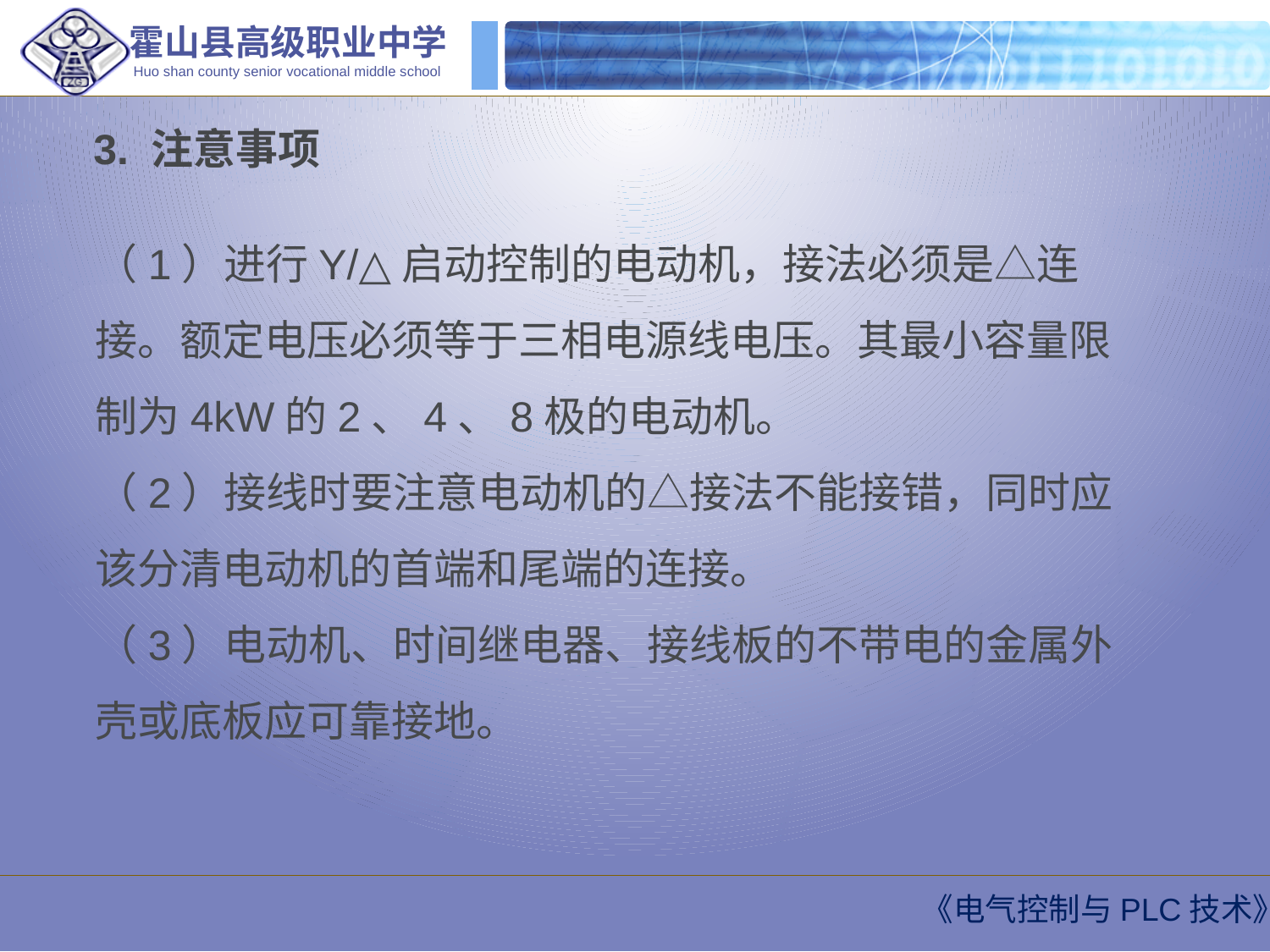

3. 注意事项
（1）进行Y/△启动控制的电动机，接法必须是△连接。额定电压必须等于三相电源线电压。其最小容量限制为4kW的2、4、8极的电动机。
（2）接线时要注意电动机的△接法不能接错，同时应该分清电动机的首端和尾端的连接。
（3）电动机、时间继电器、接线板的不带电的金属外壳或底板应可靠接地。